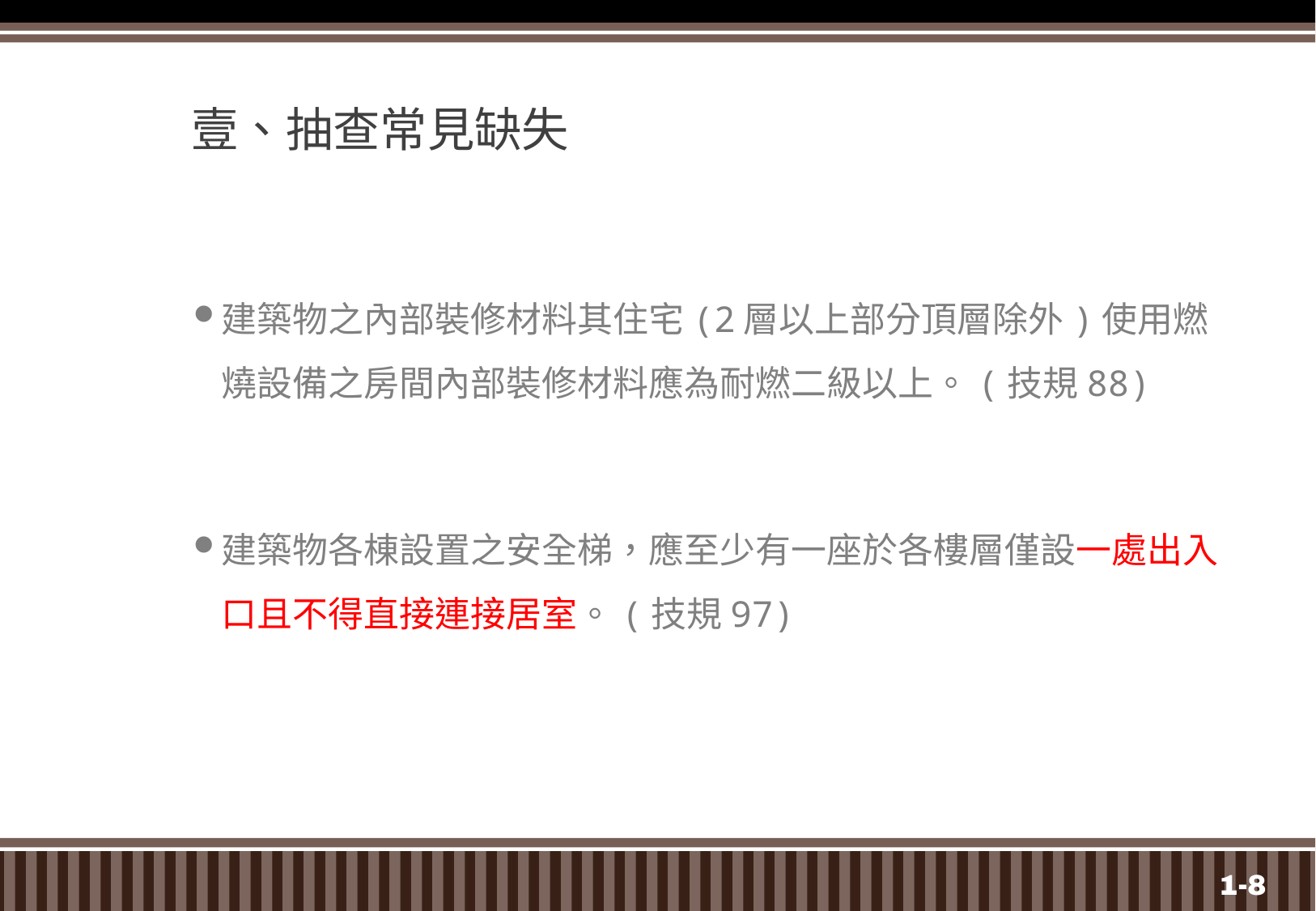

壹、抽查常見缺失
建築物之內部裝修材料其住宅(2層以上部分頂層除外)使用燃燒設備之房間內部裝修材料應為耐燃二級以上。(技規88)

建築物各棟設置之安全梯，應至少有一座於各樓層僅設一處出入口且不得直接連接居室。(技規97)

1-8